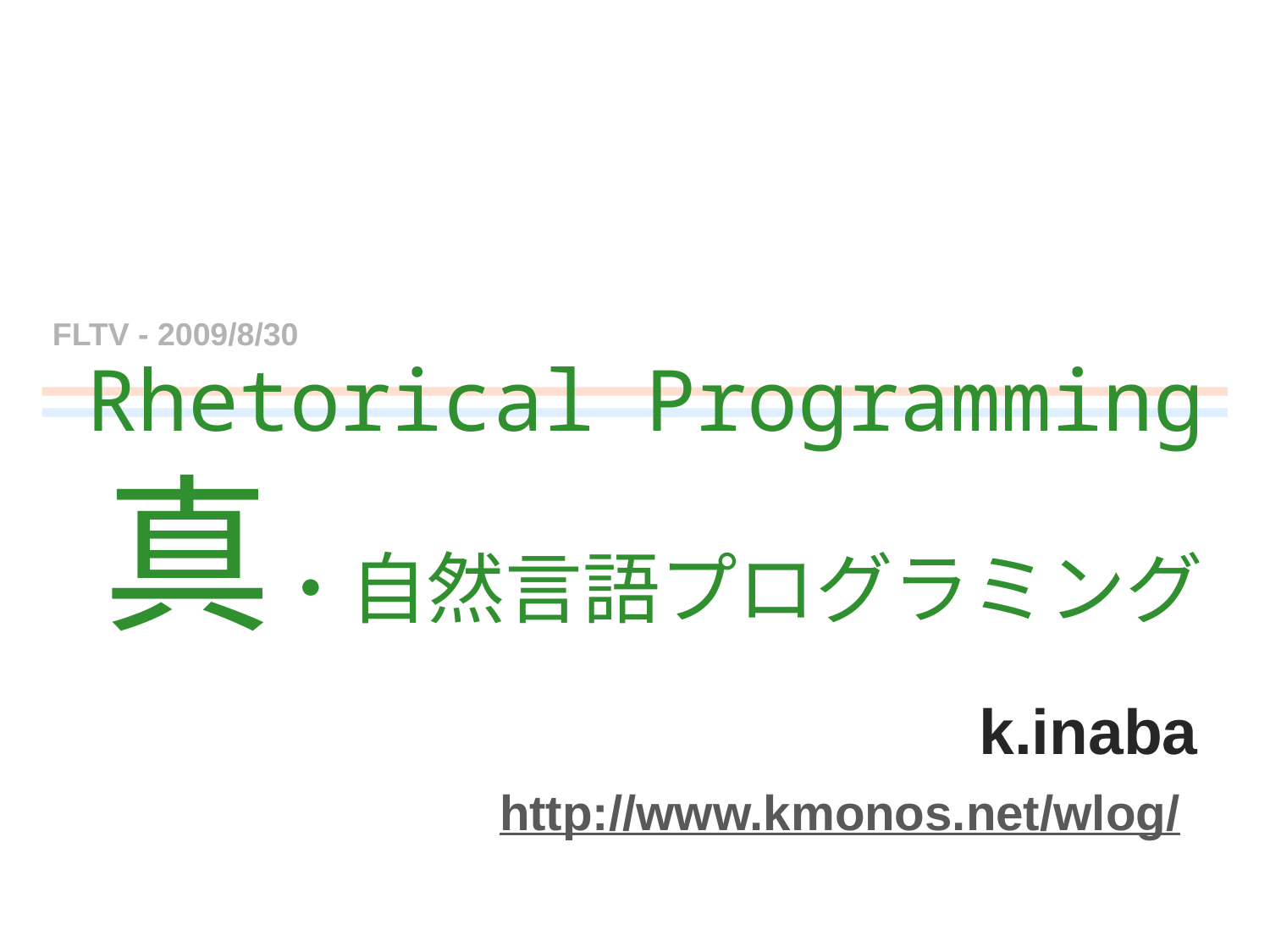

FLTV - 2009/8/30
# Rhetorical Programming 真・自然言語プログラミング
k.inaba
http://www.kmonos.net/wlog/